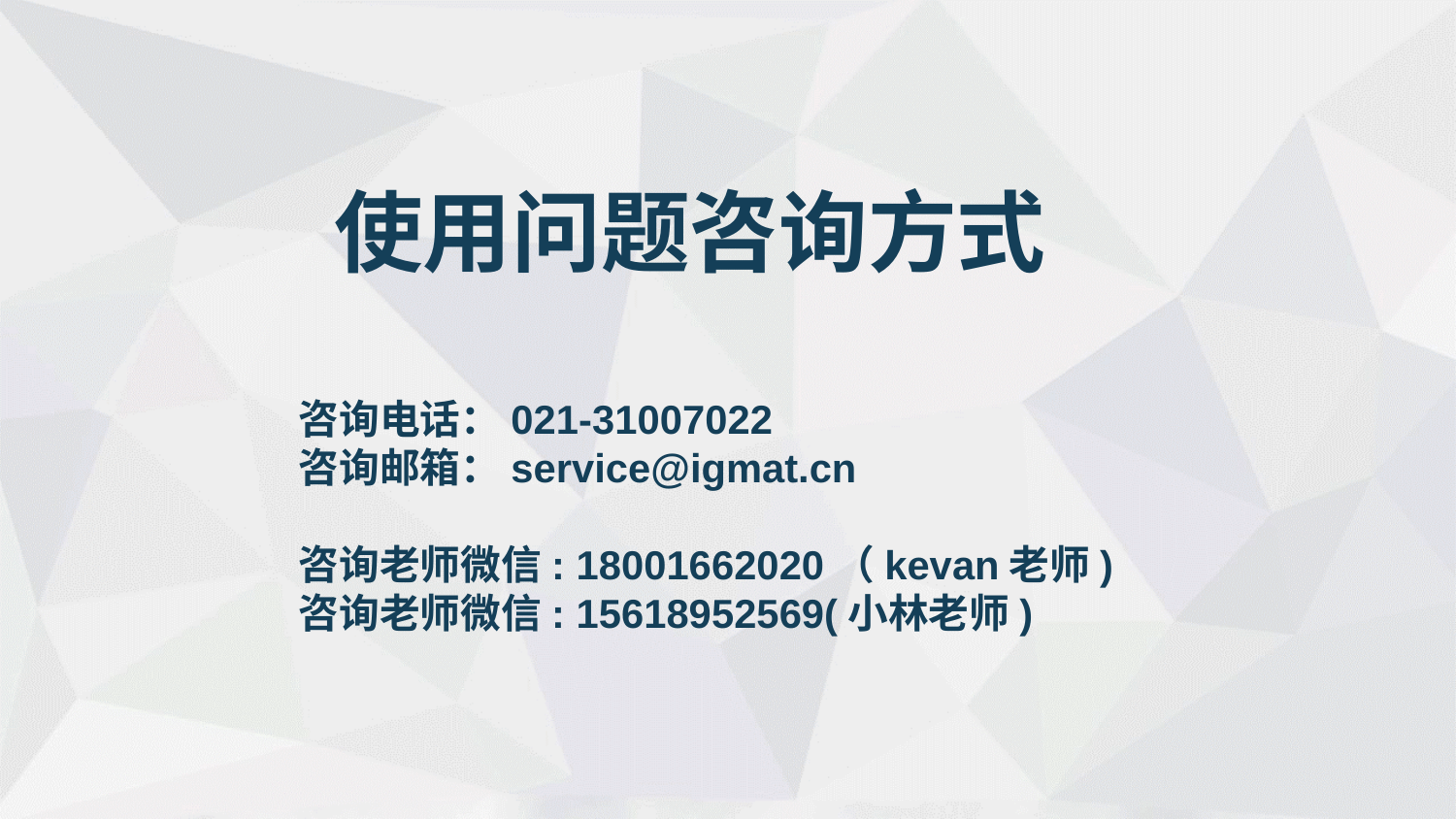

使用问题咨询方式
咨询电话：021-31007022
咨询邮箱：service@igmat.cn

咨询老师微信: 18001662020（kevan老师)
咨询老师微信: 15618952569(小林老师)